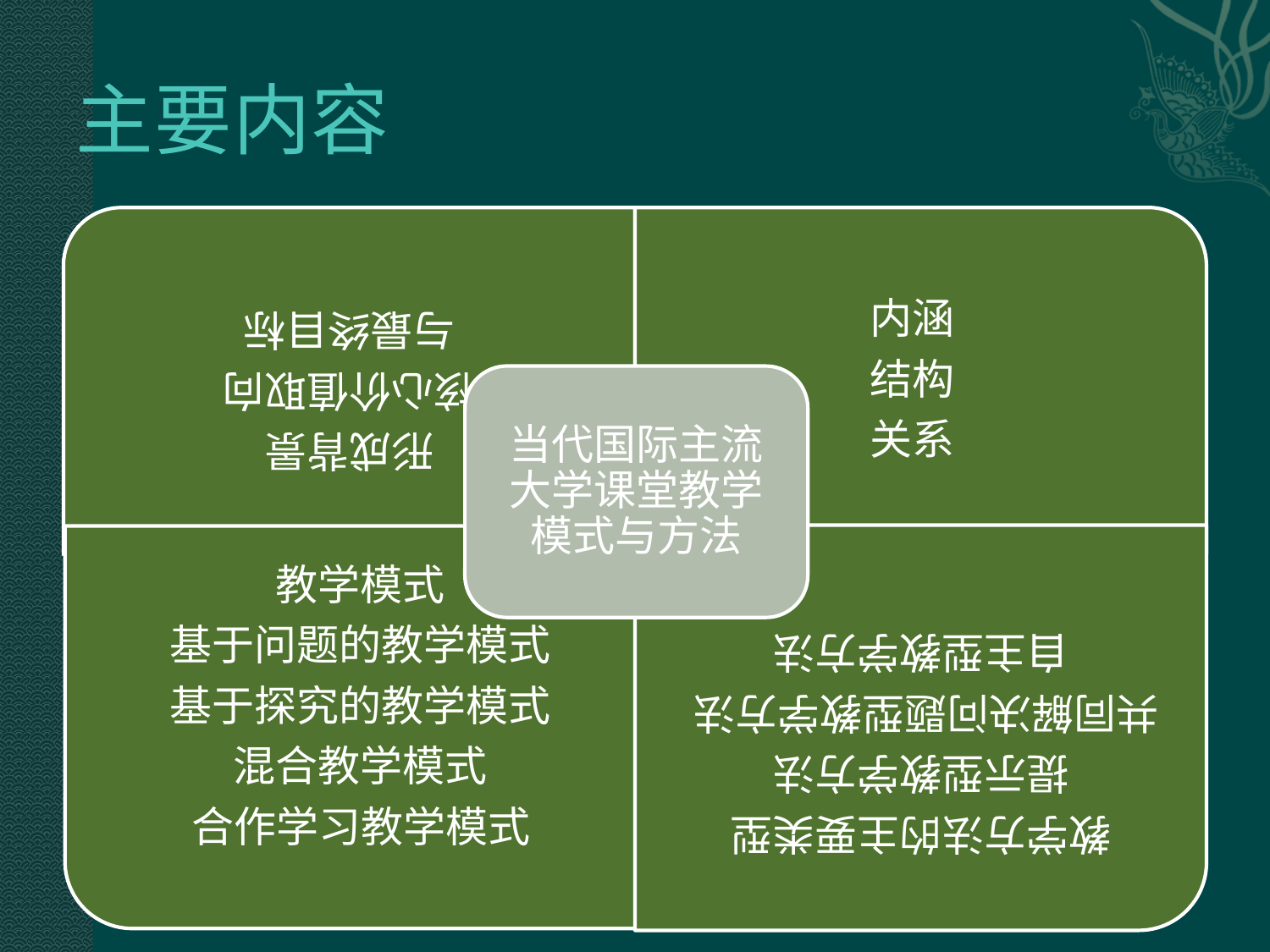

# 主要内容
形成背景
核心价值取向
与最终目标
内涵
结构
关系
教学模式
基于问题的教学模式
基于探究的教学模式
混合教学模式
合作学习教学模式

教学方法的主要类型
提示型教学方法
共同解决问题型教学方法
自主型教学方法

当代国际主流大学课堂教学模式与方法